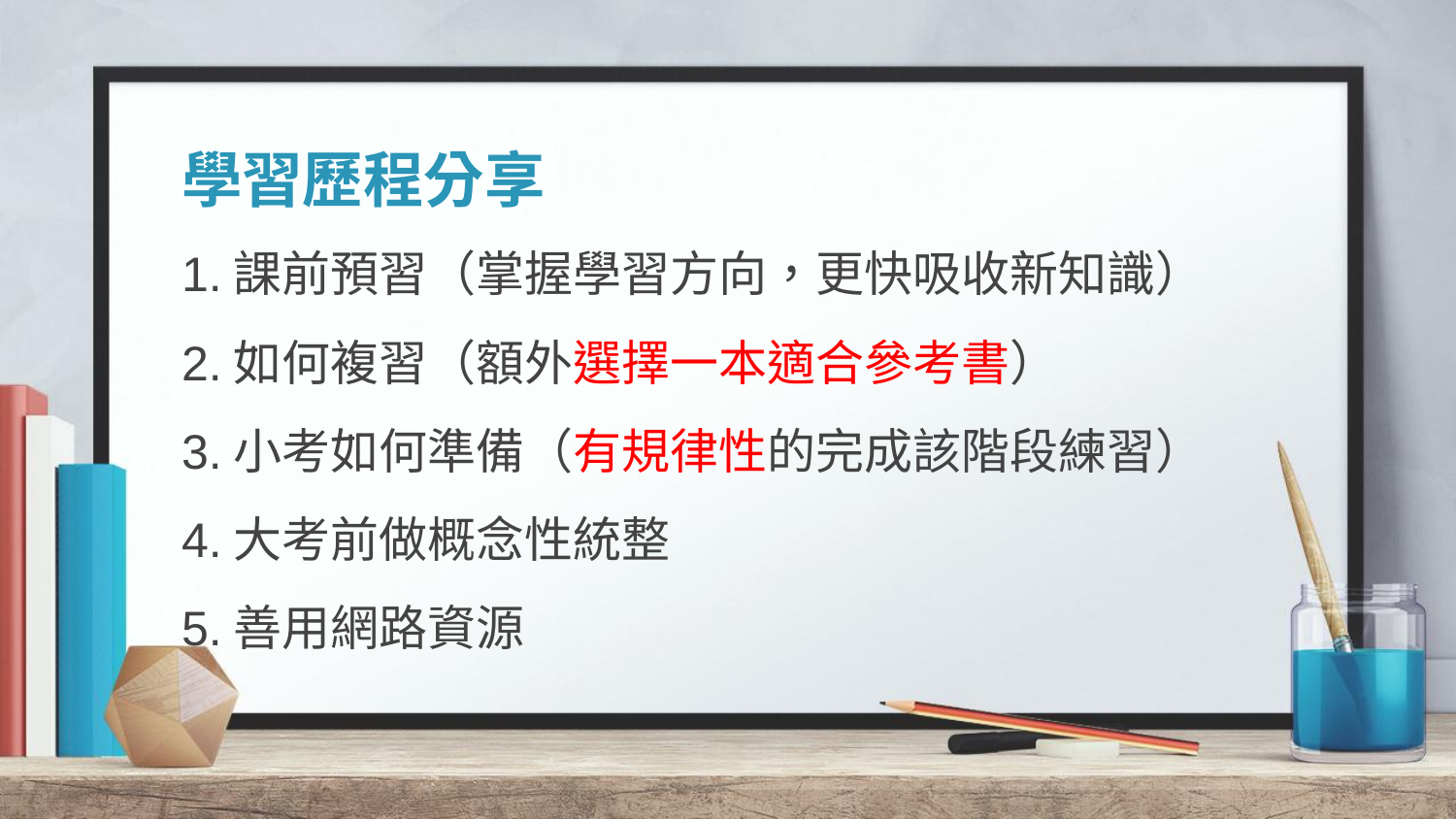

# 學習歷程分享
1.課前預習（掌握學習方向，更快吸收新知識）
2.如何複習（額外選擇一本適合參考書）
3.小考如何準備（有規律性的完成該階段練習）
4.大考前做概念性統整
5.善用網路資源